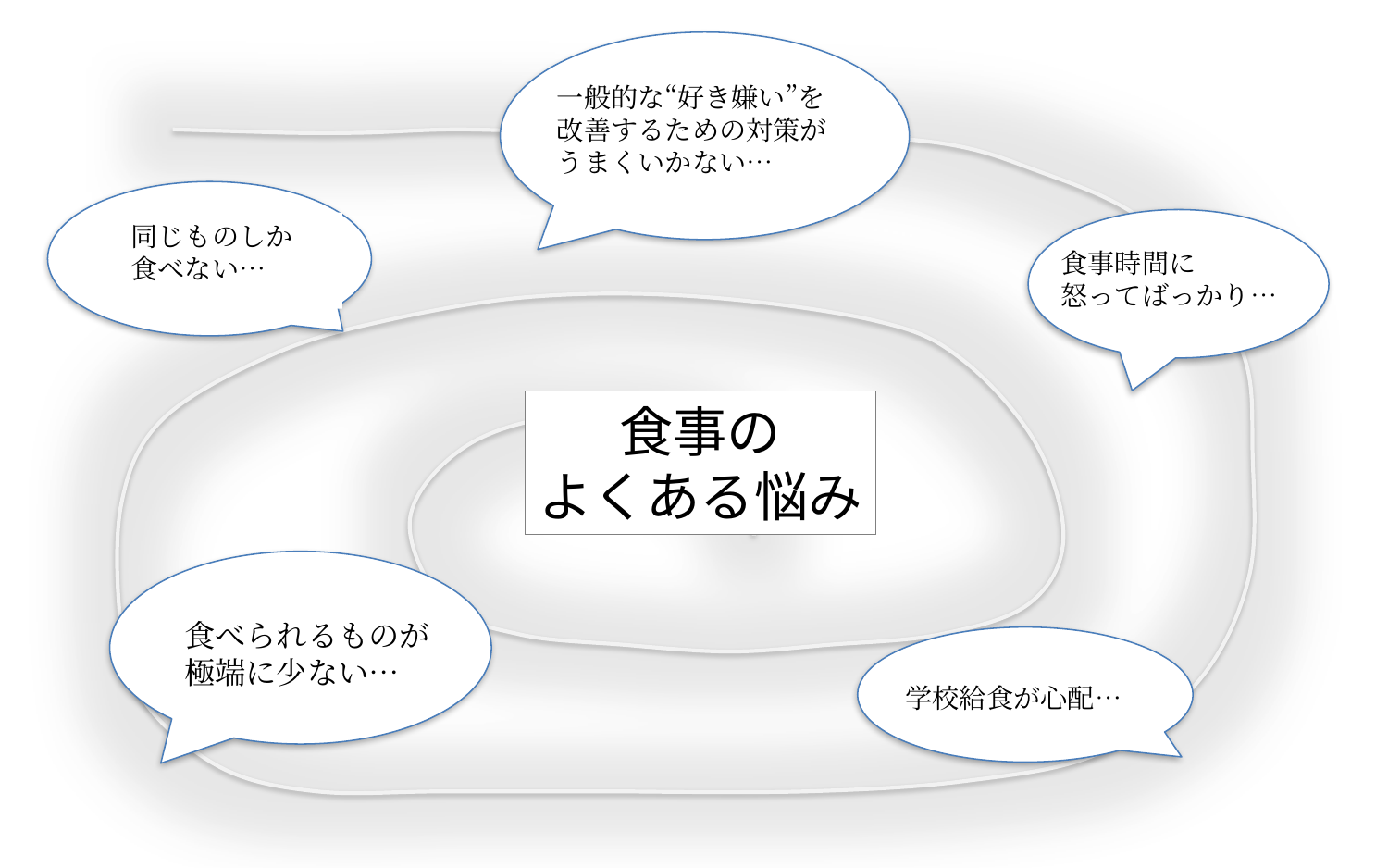

一般的な“好き嫌い”を
改善するための対策が
うまくいかない…

　　　　　１
同じものしか
食べない…

食事時間に
怒ってばっかり…
食事の
よくある悩み

食べられるものが
極端に少ない…

学校給食が心配…